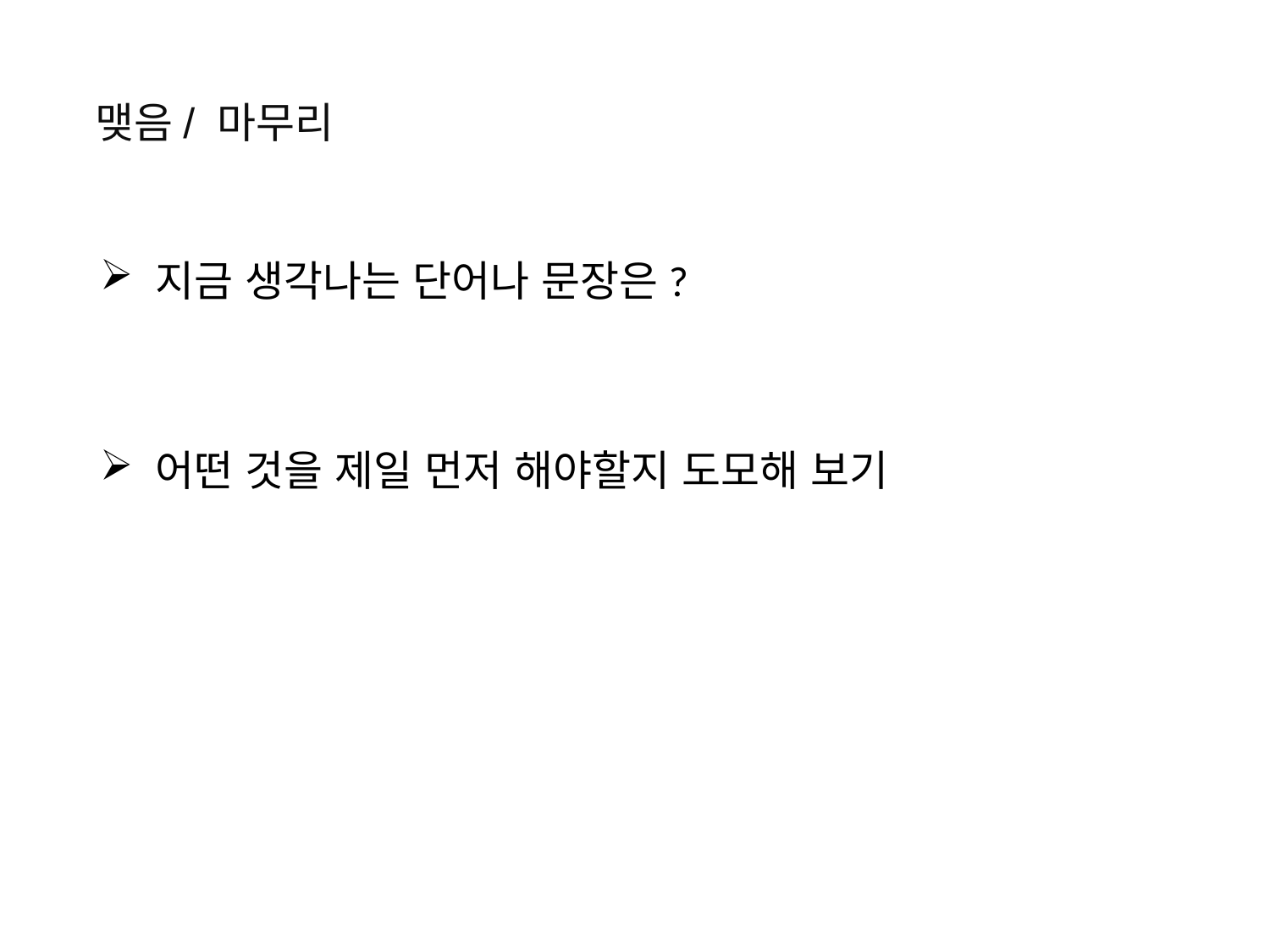

맺음/ 마무리
 지금 생각나는 단어나 문장은?

 어떤 것을 제일 먼저 해야할지 도모해 보기